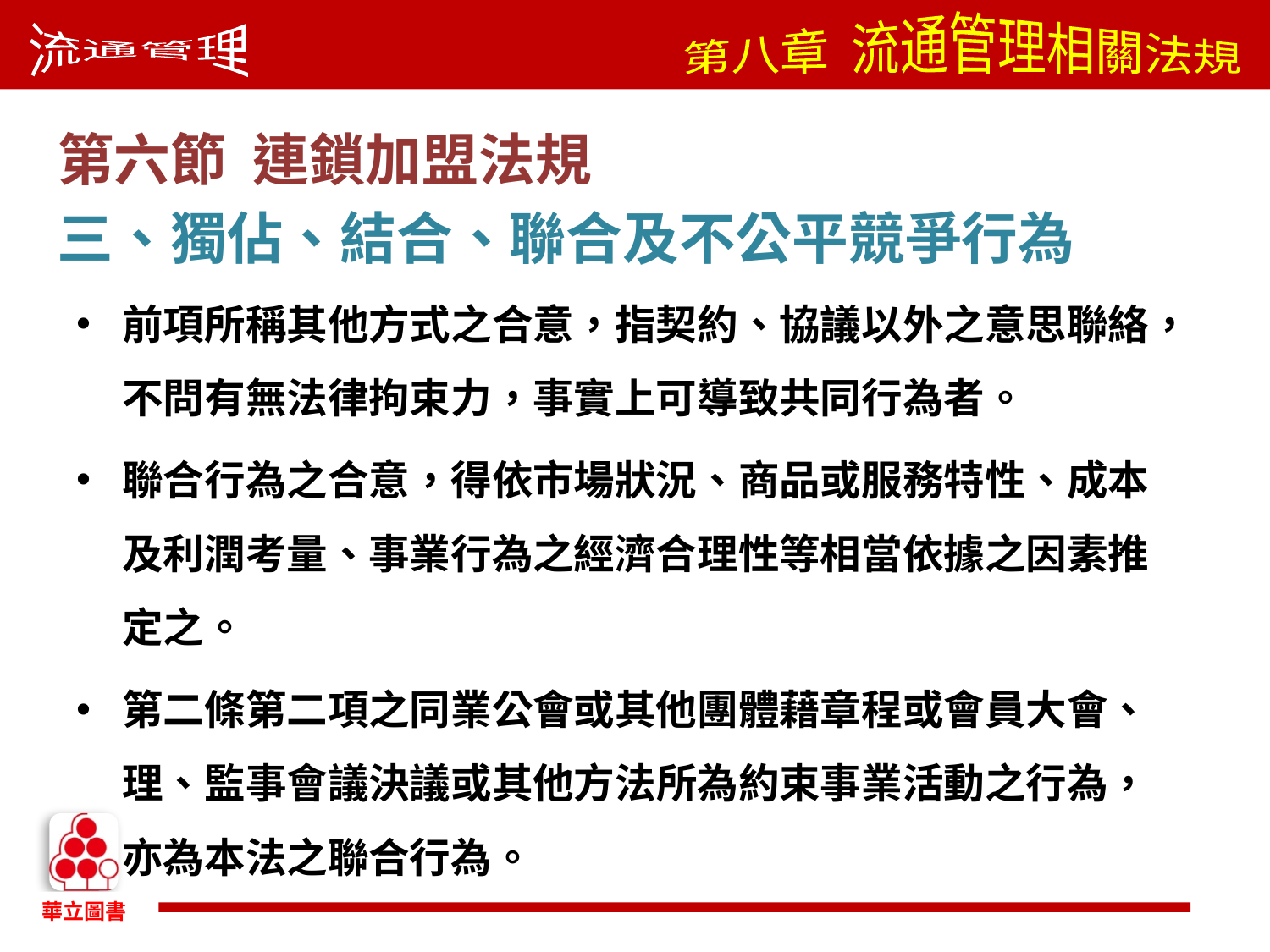

第六節  連鎖加盟法規
三、獨佔、結合、聯合及不公平競爭行為
前項所稱其他方式之合意，指契約、協議以外之意思聯絡，不問有無法律拘束力，事實上可導致共同行為者。
聯合行為之合意，得依市場狀況、商品或服務特性、成本及利潤考量、事業行為之經濟合理性等相當依據之因素推定之。
第二條第二項之同業公會或其他團體藉章程或會員大會、理、監事會議決議或其他方法所為約束事業活動之行為，亦為本法之聯合行為。